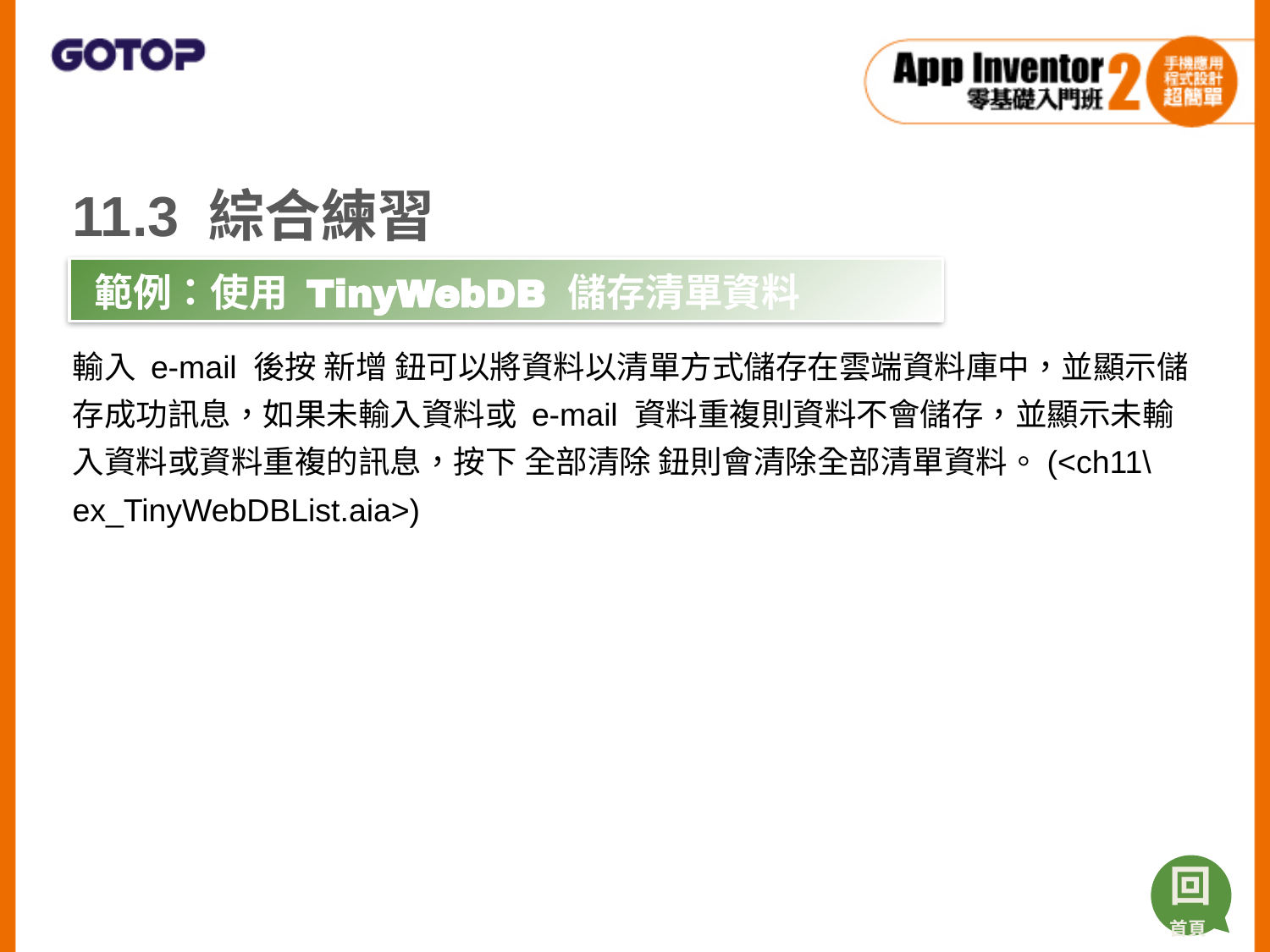

11.3 綜合練習

輸入 e-mail 後按 新增 鈕可以將資料以清單方式儲存在雲端資料庫中，並顯示儲存成功訊息，如果未輸入資料或 e-mail 資料重複則資料不會儲存，並顯示未輸入資料或資料重複的訊息，按下 全部清除 鈕則會清除全部清單資料。(<ch11\ex_TinyWebDBList.aia>)
範例：使用 TinyWebDB 儲存清單資料
回
首頁